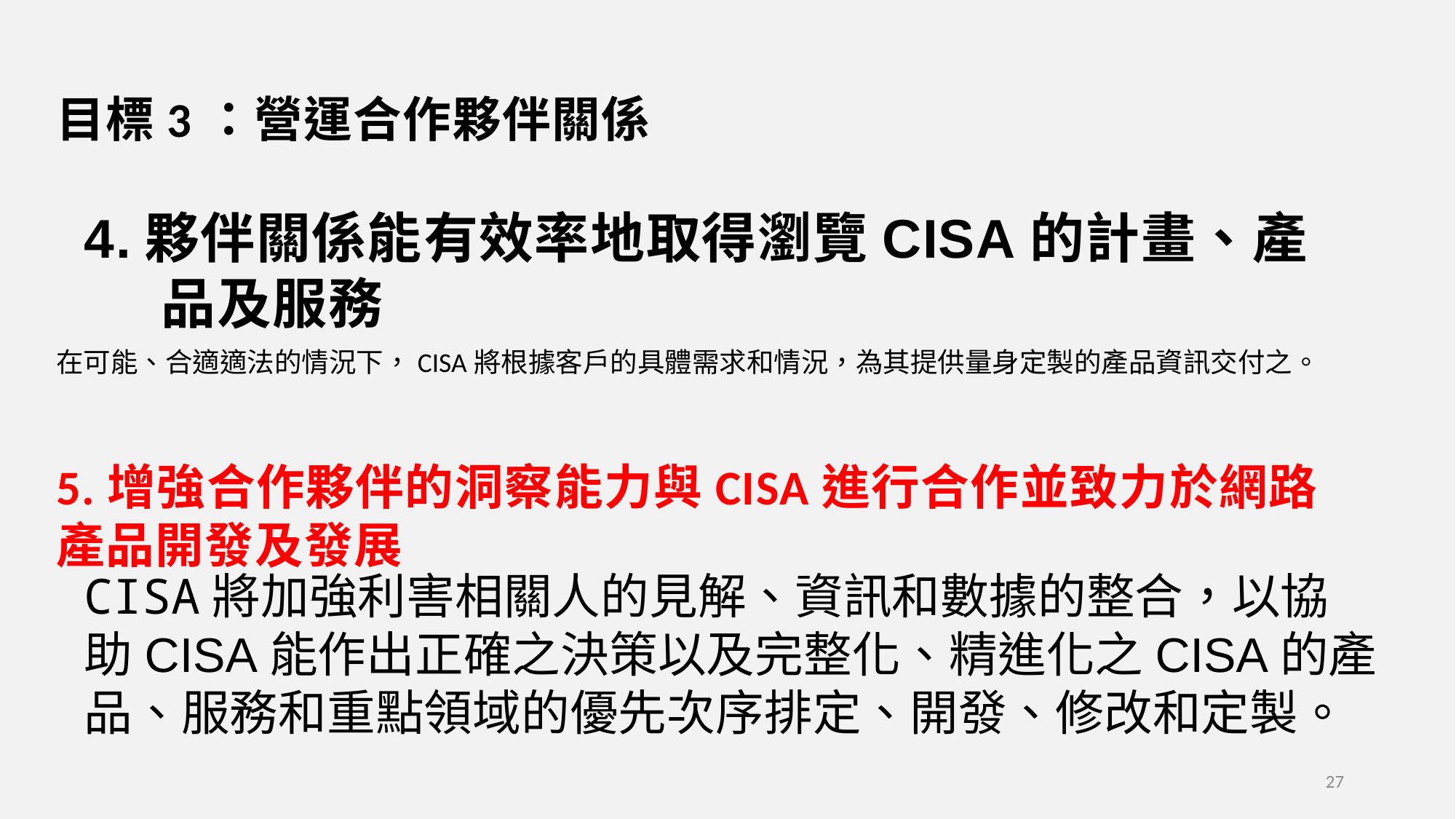

目標3：營運合作夥伴關係
4.夥伴關係能有效率地取得瀏覽CISA的計畫、產品及服務
在可能、合適適法的情況下，CISA將根據客戶的具體需求和情況，為其提供量身定製的產品資訊交付之。
5.增強合作夥伴的洞察能力與CISA進行合作並致力於網路產品開發及發展
CISA將加強利害相關人的見解、資訊和數據的整合，以協
助CISA能作出正確之決策以及完整化、精進化之CISA的產
品、服務和重點領域的優先次序排定、開發、修改和定製。

27